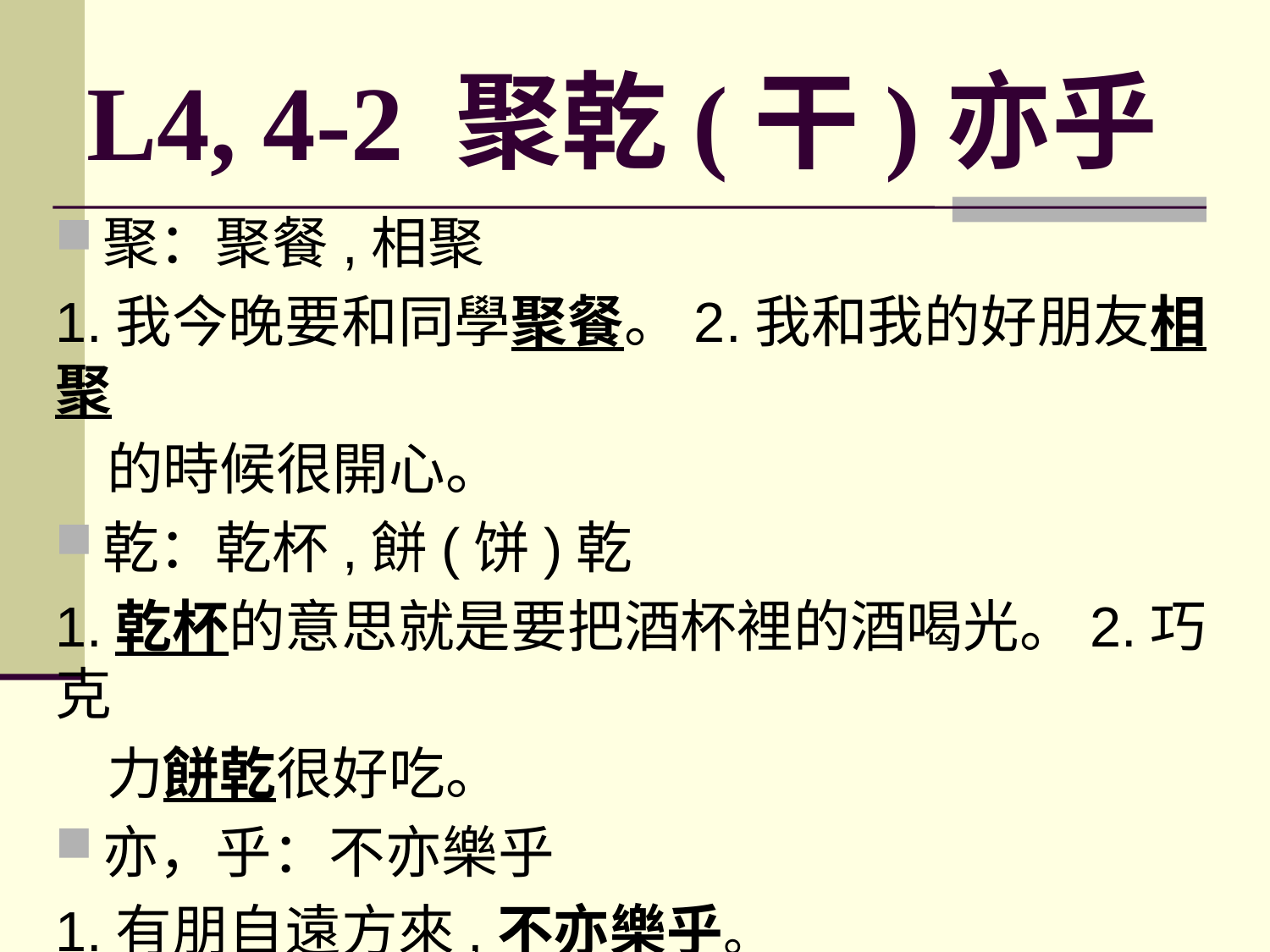

# L4, 4-2 聚乾(干)亦乎
聚：聚餐,相聚
1.我今晚要和同學聚餐。2.我和我的好朋友相聚
   的時候很開心。
乾：乾杯,餅(饼)乾
1.乾杯的意思就是要把酒杯裡的酒喝光。2.巧克
   力餅乾很好吃。
亦，乎：不亦樂乎
1.有朋自遠方來,不亦樂乎。